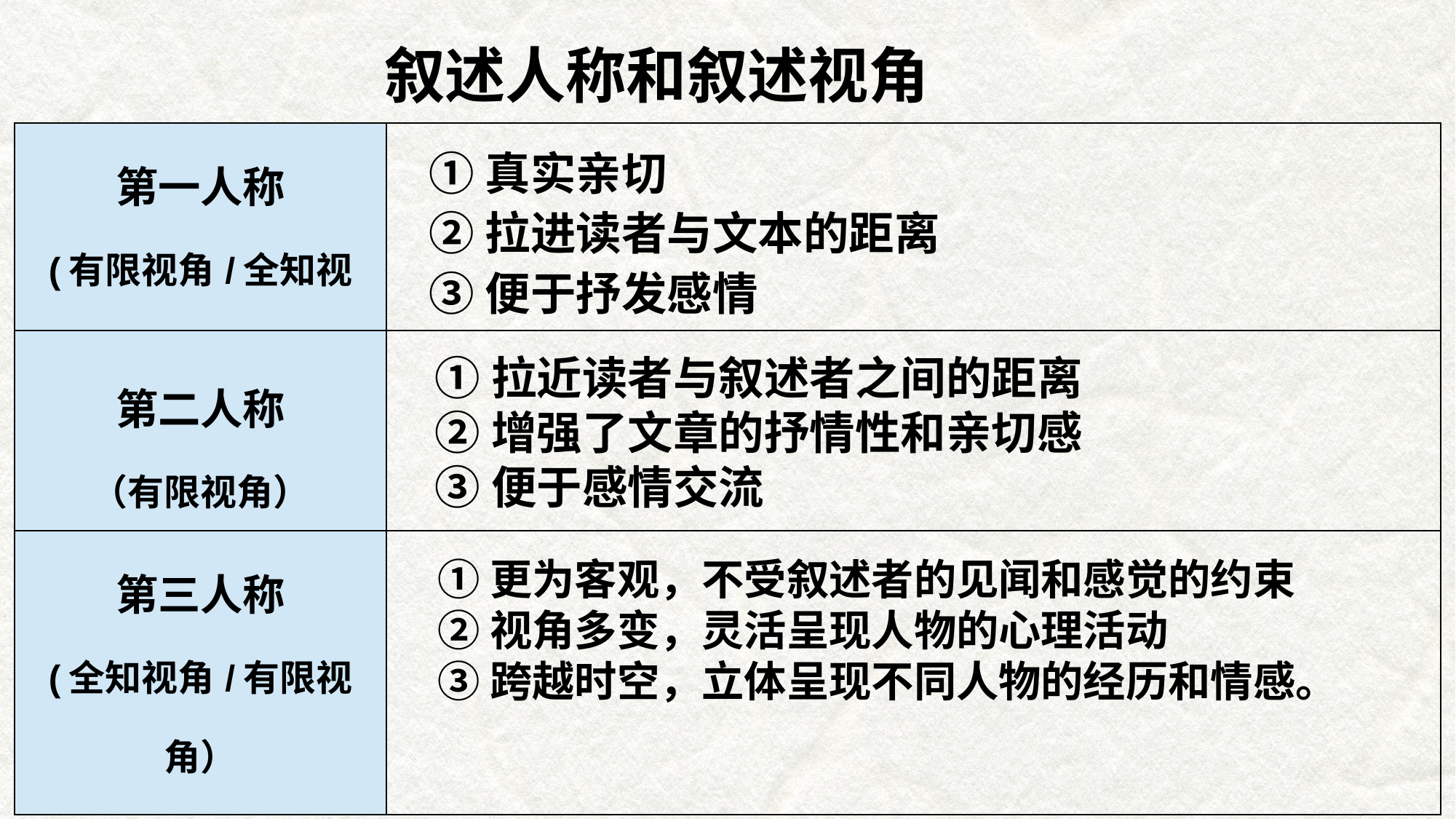

叙述人称和叙述视角
| 第一人称 (有限视角/全知视角） |  |
| --- | --- |
| 第二人称 （有限视角） |  |
| 第三人称 (全知视角/有限视角） |  |
①真实亲切
②拉进读者与文本的距离
③便于抒发感情
①拉近读者与叙述者之间的距离
②增强了文章的抒情性和亲切感
③便于感情交流
①更为客观，不受叙述者的见闻和感觉的约束
②视角多变，灵活呈现人物的心理活动
③跨越时空，立体呈现不同人物的经历和情感。